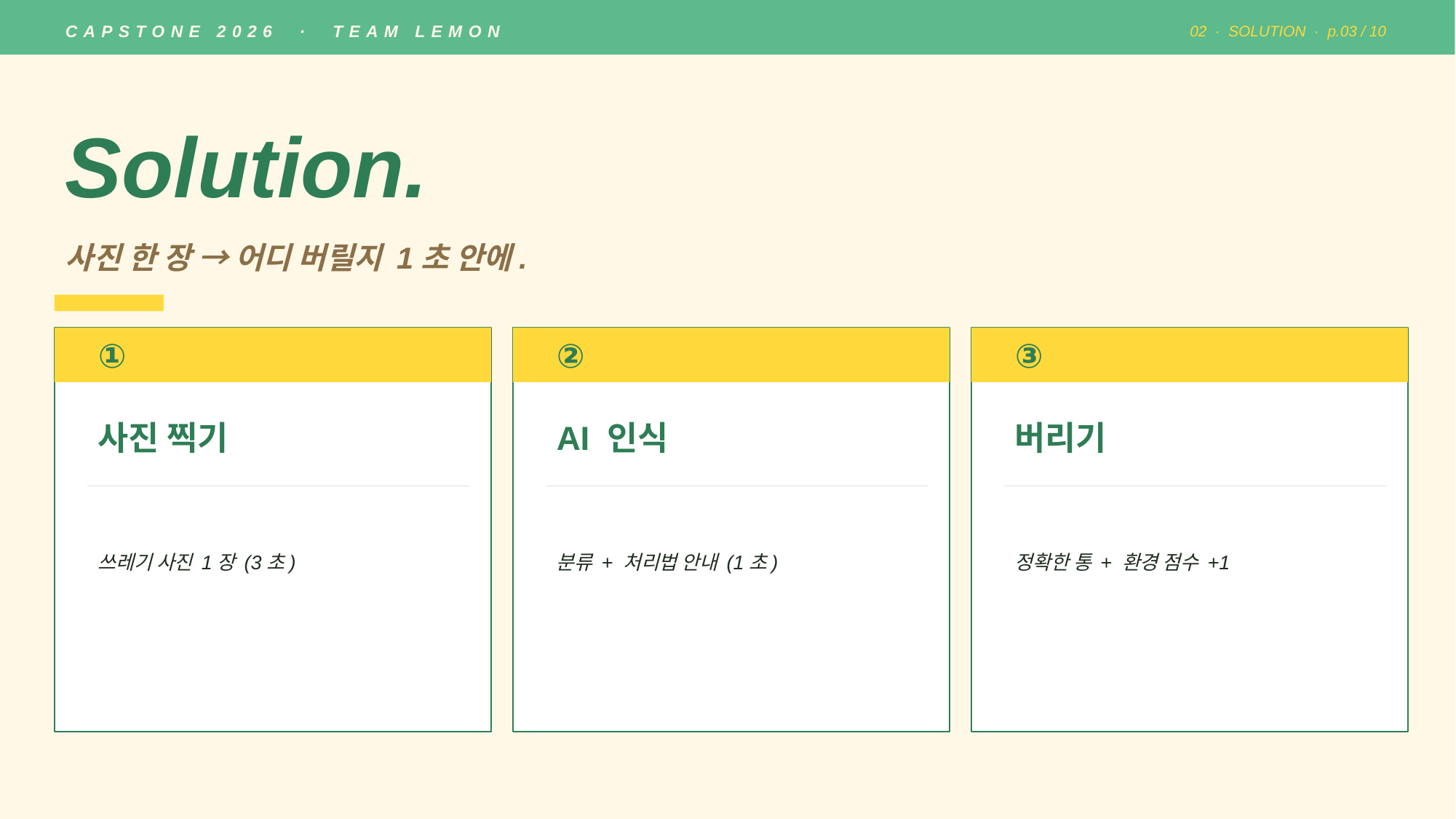

CAPSTONE 2026  ·  TEAM LEMON
02  ·  SOLUTION  ·  p.03 / 10
Solution.
사진 한 장 → 어디 버릴지 1초 안에.

①

②

③
사진 찍기
AI 인식
버리기

쓰레기 사진 1장 (3초)
분류 + 처리법 안내 (1초)
정확한 통 + 환경 점수 +1